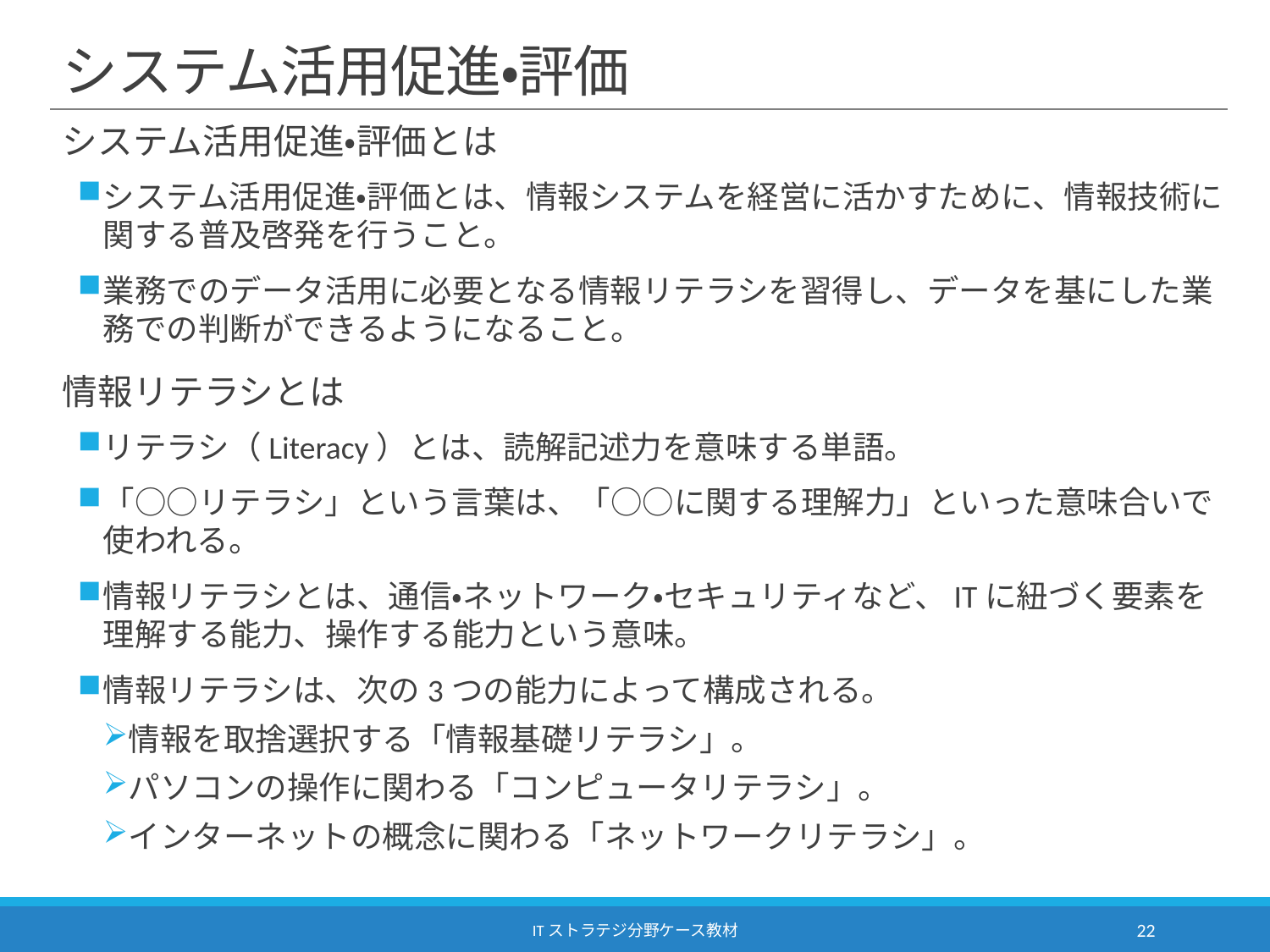

# システム活用促進・評価
システム活用促進・評価とは
システム活用促進・評価とは、情報システムを経営に活かすために、情報技術に関する普及啓発を行うこと。
業務でのデータ活用に必要となる情報リテラシを習得し、データを基にした業務での判断ができるようになること。
情報リテラシとは
リテラシ（Literacy）とは、読解記述力を意味する単語。
「○○リテラシ」という言葉は、「○○に関する理解力」といった意味合いで使われる。
情報リテラシとは、通信・ネットワーク・セキュリティなど、ITに紐づく要素を理解する能力、操作する能力という意味。
情報リテラシは、次の3つの能力によって構成される。
情報を取捨選択する「情報基礎リテラシ」。
パソコンの操作に関わる「コンピュータリテラシ」。
インターネットの概念に関わる「ネットワークリテラシ」。
ITストラテジ分野ケース教材
22